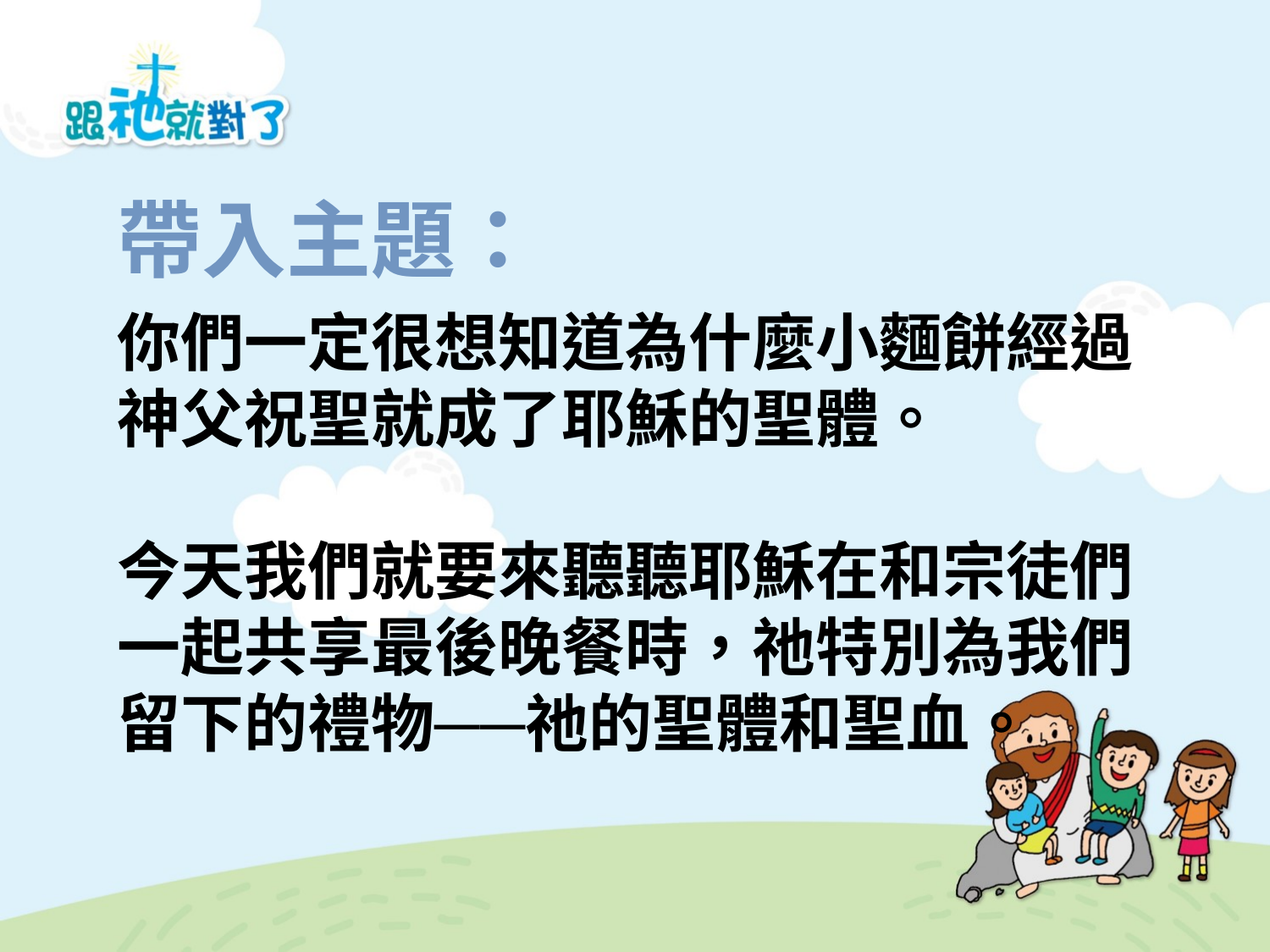

帶入主題：
你們一定很想知道為什麼小麵餅經過神父祝聖就成了耶穌的聖體。

今天我們就要來聽聽耶穌在和宗徒們一起共享最後晚餐時，祂特別為我們留下的禮物──祂的聖體和聖血。